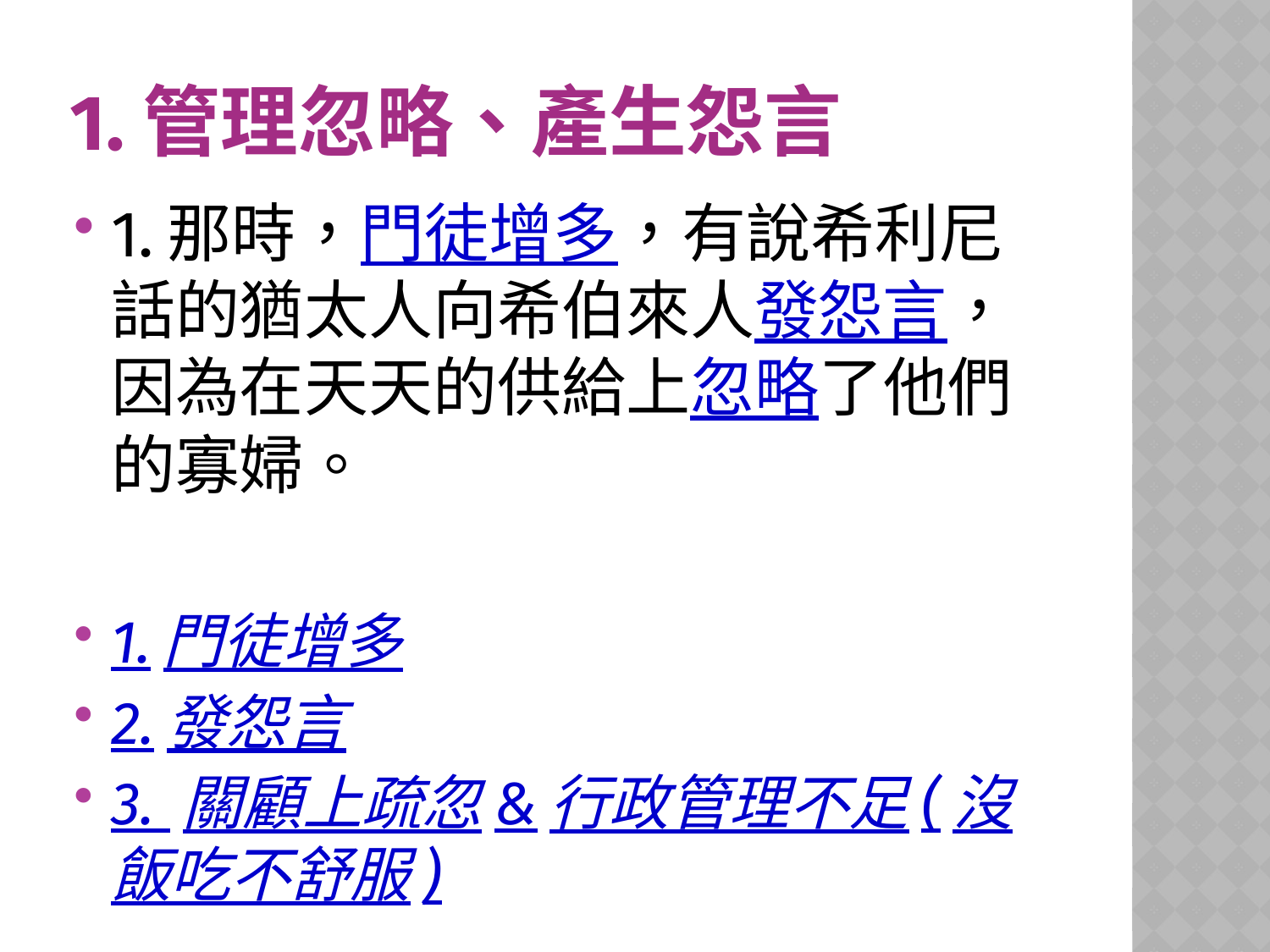

# 1.管理忽略、產生怨言
1.那時，門徒增多，有說希利尼話的猶太人向希伯來人發怨言，因為在天天的供給上忽略了他們的寡婦。

1.門徒增多
2.發怨言
3. 關顧上疏忽&行政管理不足(沒飯吃不舒服)